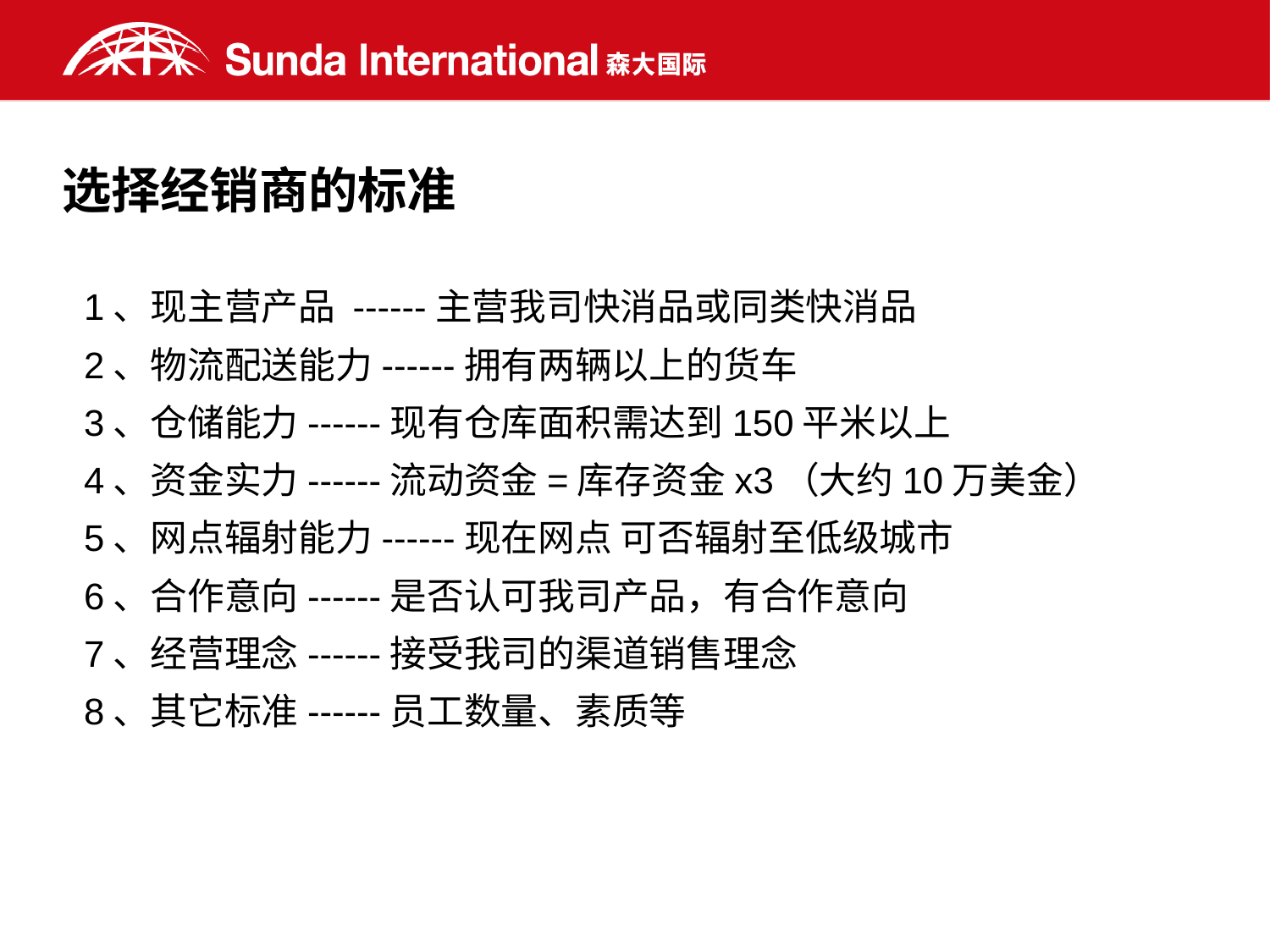

# 选择经销商的标准
1、现主营产品 ------主营我司快消品或同类快消品
2、物流配送能力------拥有两辆以上的货车
3、仓储能力------现有仓库面积需达到150平米以上
4、资金实力------流动资金=库存资金x3（大约10万美金）
5、网点辐射能力------现在网点 可否辐射至低级城市
6、合作意向------是否认可我司产品，有合作意向
7、经营理念------接受我司的渠道销售理念
8、其它标准------员工数量、素质等